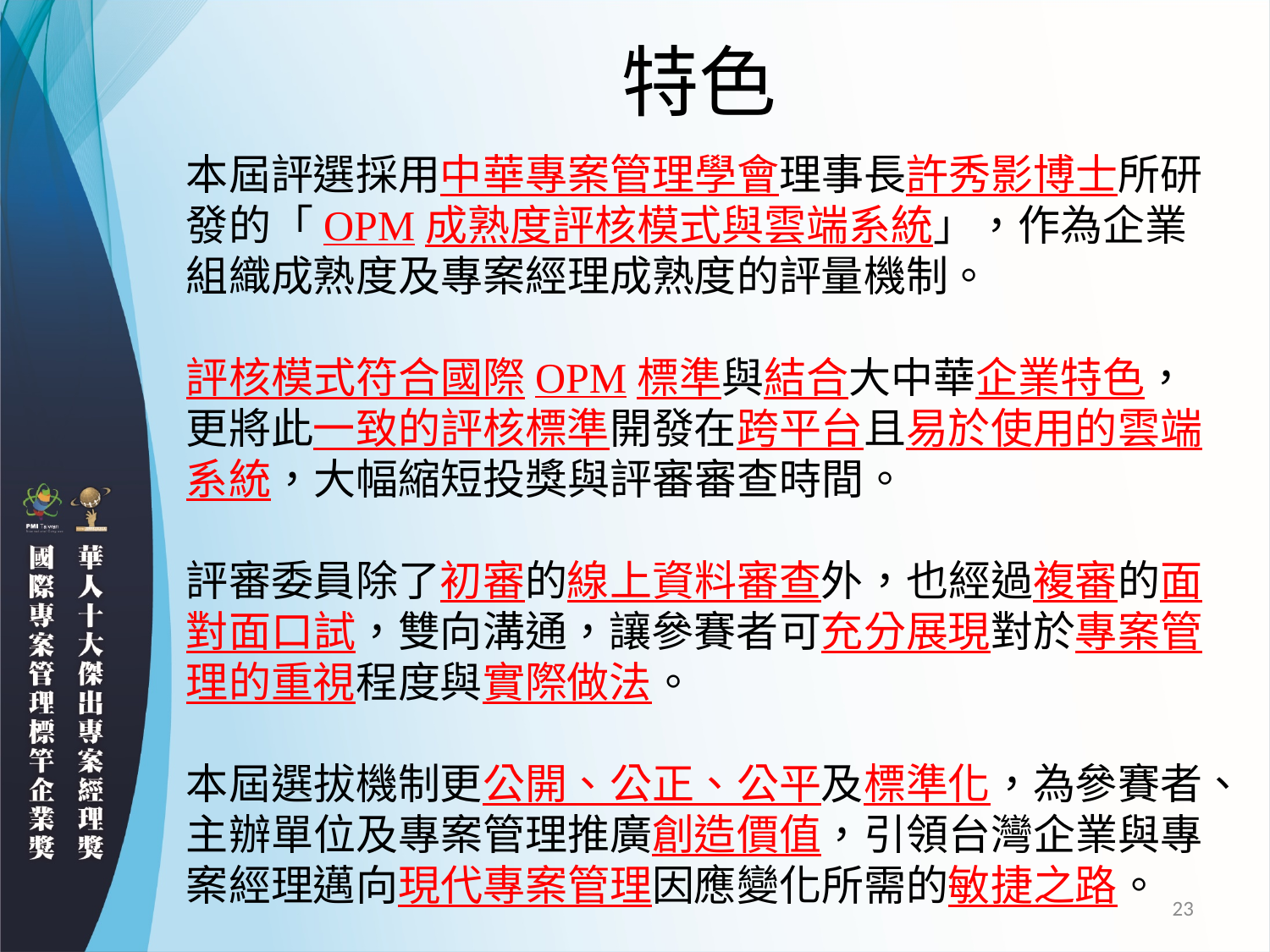

# 特色
本屆評選採用中華專案管理學會理事長許秀影博士所研發的「OPM成熟度評核模式與雲端系統」，作為企業組織成熟度及專案經理成熟度的評量機制。

評核模式符合國際OPM標準與結合大中華企業特色，更將此一致的評核標準開發在跨平台且易於使用的雲端系統，大幅縮短投獎與評審審查時間。

評審委員除了初審的線上資料審查外，也經過複審的面對面口試，雙向溝通，讓參賽者可充分展現對於專案管理的重視程度與實際做法。

本屆選拔機制更公開、公正、公平及標準化，為參賽者、主辦單位及專案管理推廣創造價值，引領台灣企業與專案經理邁向現代專案管理因應變化所需的敏捷之路。

23